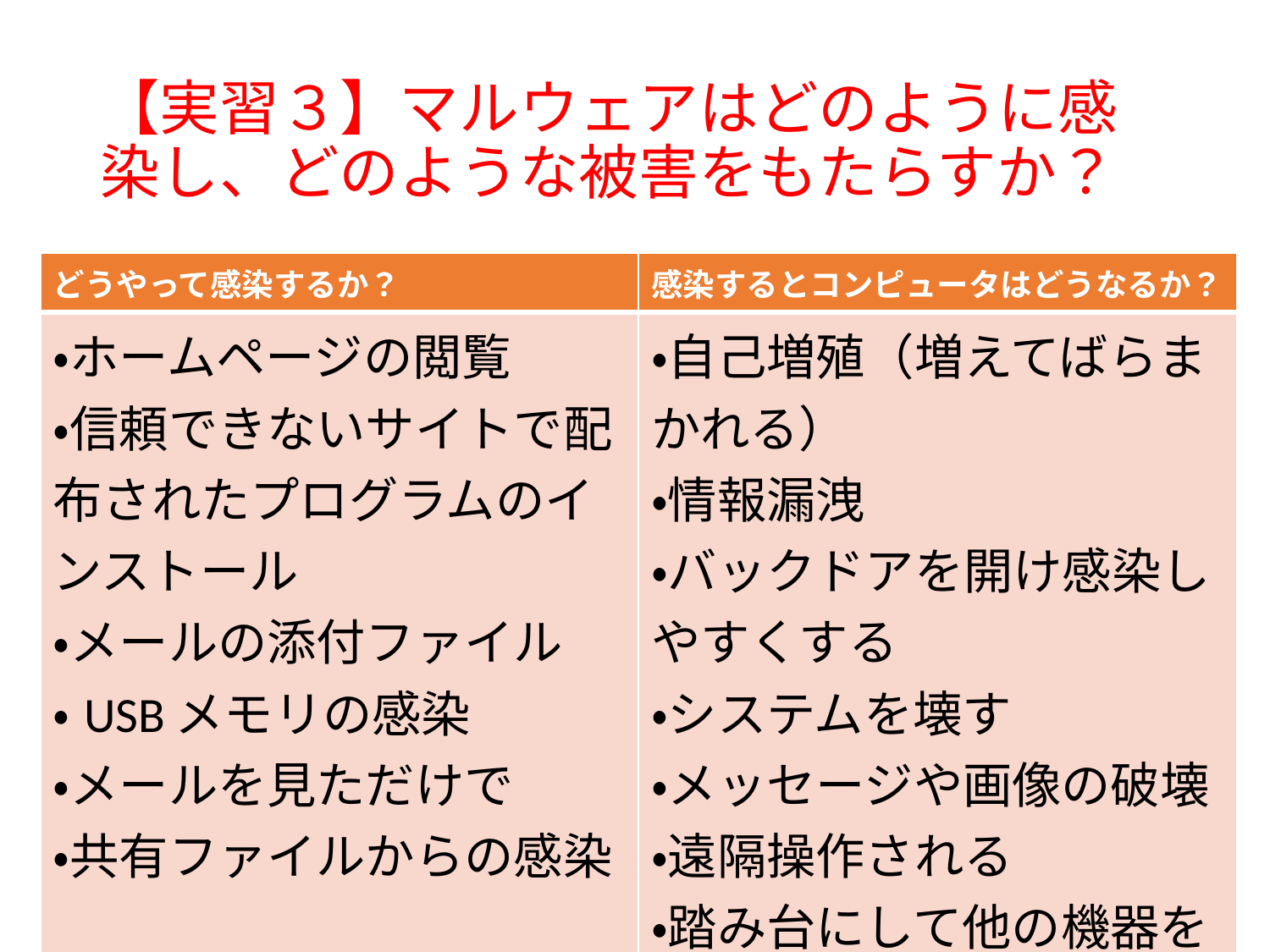

# 【実習３】マルウェアはどのように感染し、どのような被害をもたらすか？
| どうやって感染するか？ | 感染するとコンピュータはどうなるか？ |
| --- | --- |
| ・ホームページの閲覧 ・信頼できないサイトで配布されたプログラムのインストール ・メールの添付ファイル ・USBメモリの感染 ・メールを見ただけで ・共有ファイルからの感染 | ・自己増殖（増えてばらまかれる） ・情報漏洩 ・バックドアを開け感染しやすくする ・システムを壊す ・メッセージや画像の破壊 ・遠隔操作される ・踏み台にして他の機器を攻撃する |